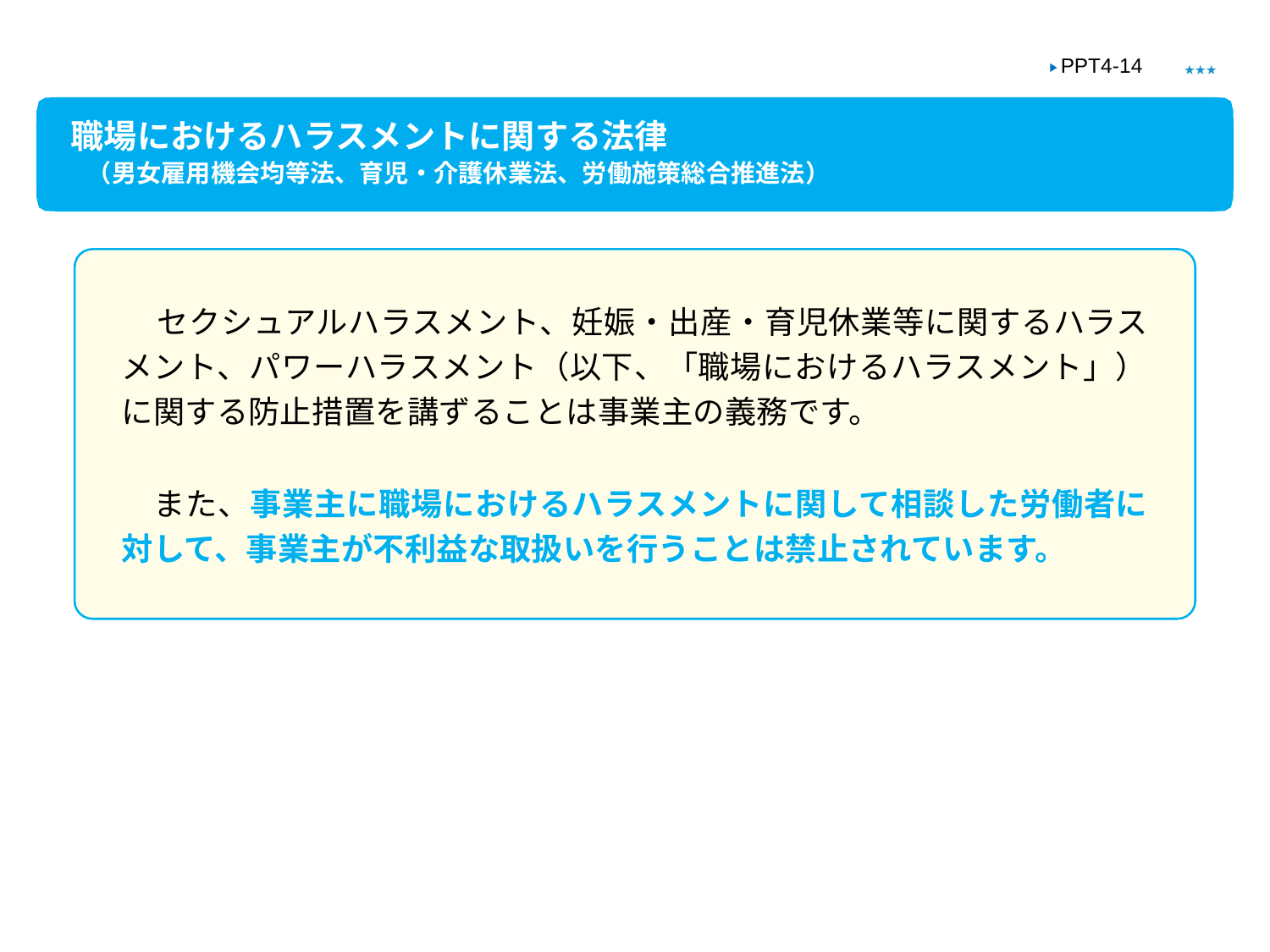

★★★
▶ PPT4-14

　職場におけるハラスメントに関する法律
　　（男女雇用機会均等法、育児・介護休業法、労働施策総合推進法）

　セクシュアルハラスメント、妊娠・出産・育児休業等に関するハラスメント、パワーハラスメント（以下、「職場におけるハラスメント」）に関する防止措置を講ずることは事業主の義務です。

　また、事業主に職場におけるハラスメントに関して相談した労働者に対して、事業主が不利益な取扱いを行うことは禁止されています。